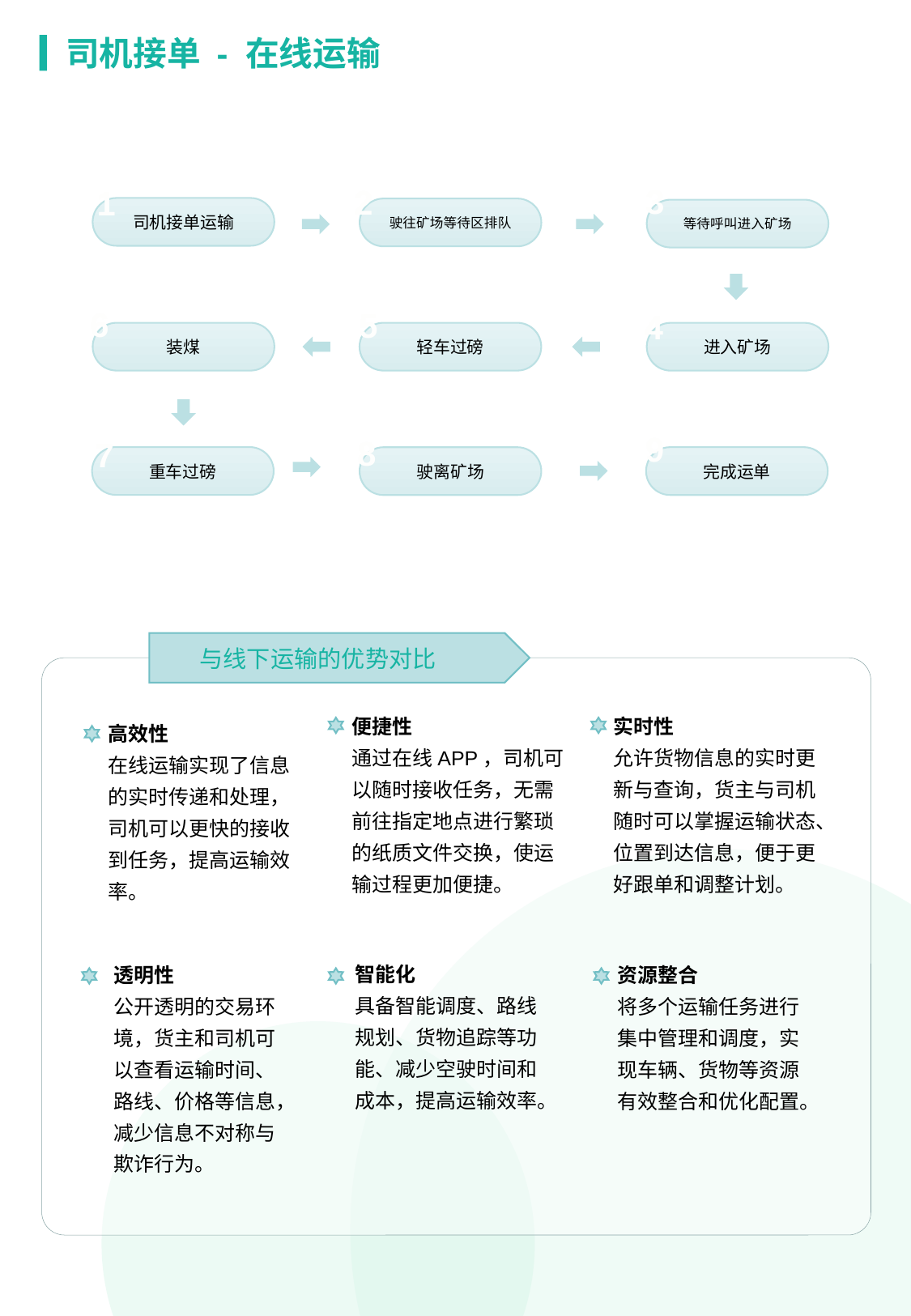

司机接单 - 在线运输

3
等待呼叫进入矿场
2
驶往矿场等待区排队
1
司机接单运输

6
装煤
5
轻车过磅
4
进入矿场

9
完成运单
8
驶离矿场
7
重车过磅

与线下运输的优势对比

实时性
允许货物信息的实时更新与查询，货主与司机随时可以掌握运输状态、位置到达信息，便于更好跟单和调整计划。
便捷性
通过在线APP，司机可以随时接收任务，无需前往指定地点进行繁琐的纸质文件交换，使运输过程更加便捷。
高效性
在线运输实现了信息的实时传递和处理，司机可以更快的接收到任务，提高运输效率。

智能化
具备智能调度、路线规划、货物追踪等功能、减少空驶时间和成本，提高运输效率。
透明性
公开透明的交易环境，货主和司机可以查看运输时间、路线、价格等信息，减少信息不对称与欺诈行为。
资源整合
将多个运输任务进行集中管理和调度，实现车辆、货物等资源有效整合和优化配置。